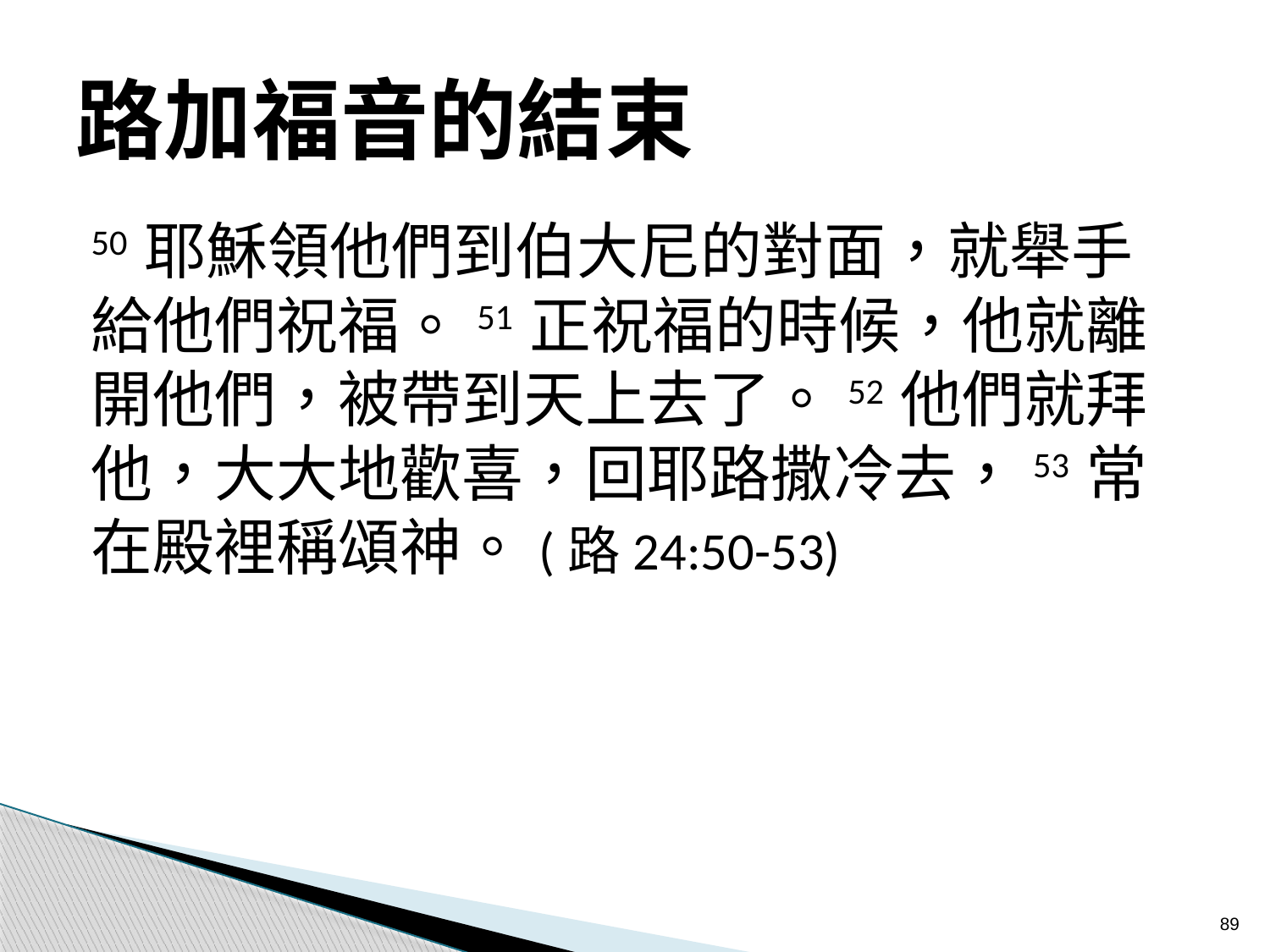

# 路加福音的結束
50 耶穌領他們到伯大尼的對面，就舉手給他們祝福。51 正祝福的時候，他就離開他們，被帶到天上去了。52 他們就拜他，大大地歡喜，回耶路撒冷去，53 常在殿裡稱頌神。(路24:50-53)
89